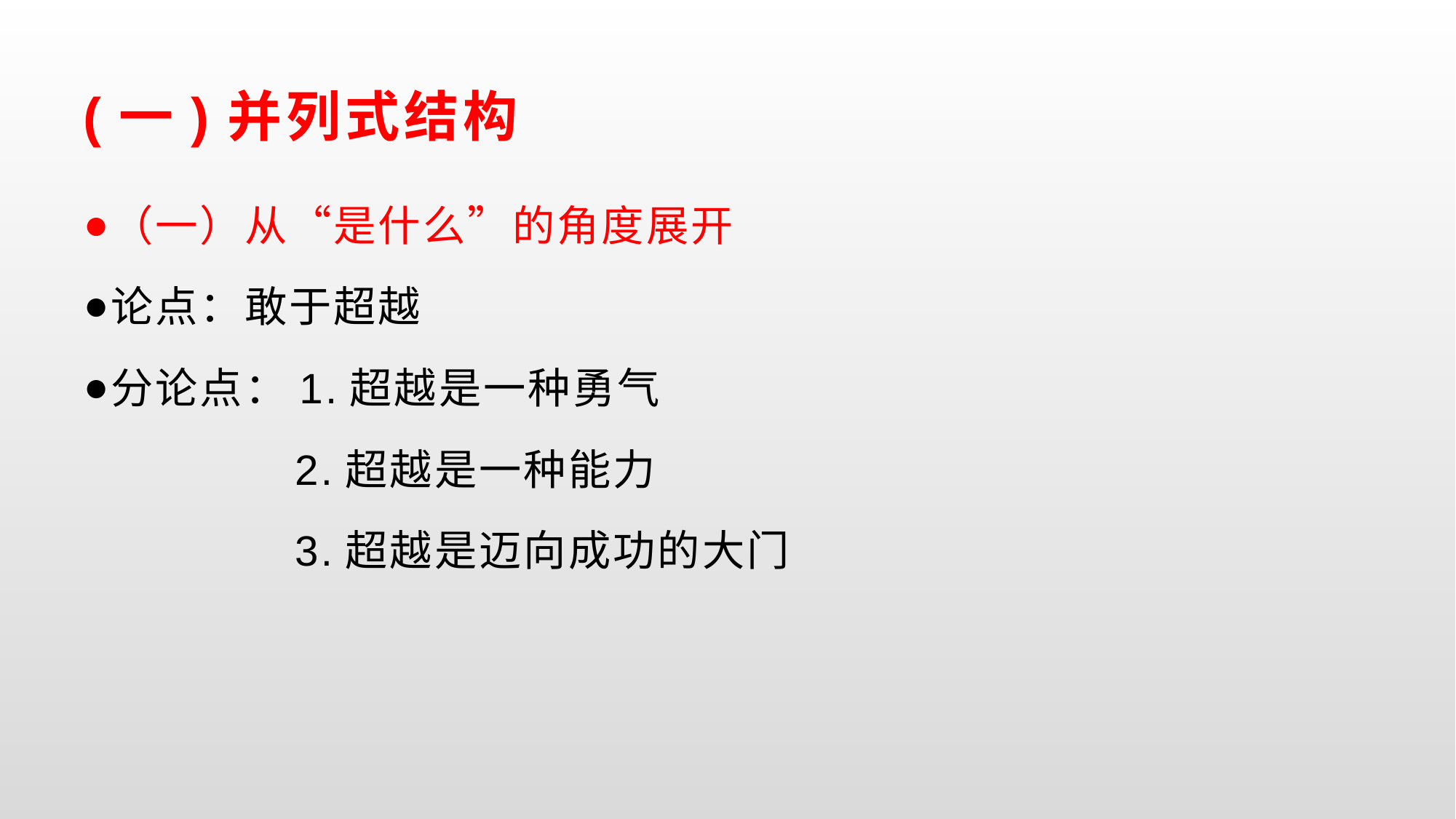

# (一)并列式结构
（一）从“是什么”的角度展开
论点：敢于超越
分论点：1.超越是一种勇气
               2.超越是一种能力
               3.超越是迈向成功的大门